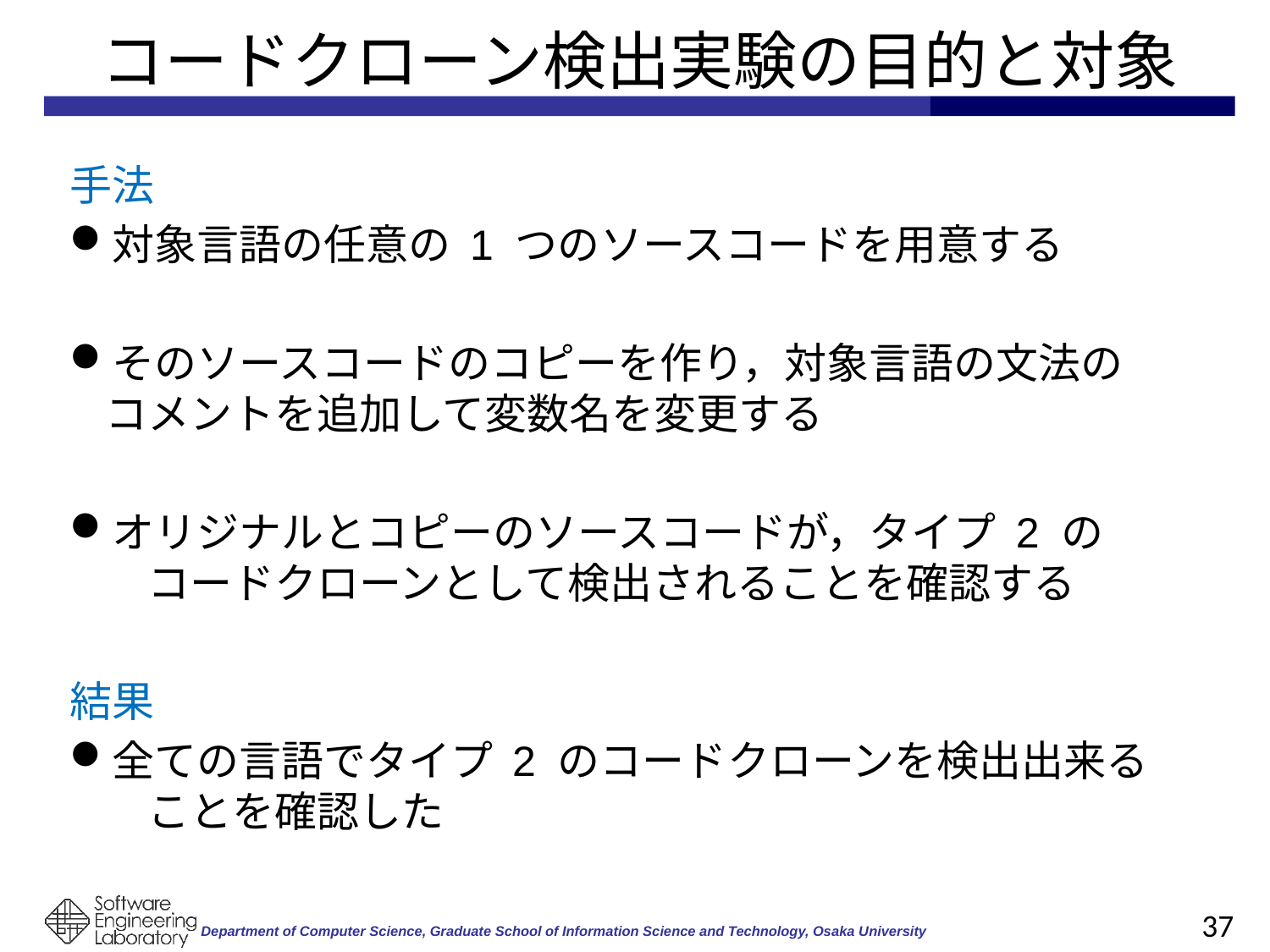

# コードクローン検出実験の目的と対象
手法
対象言語の任意の 1 つのソースコードを用意する

そのソースコードのコピーを作り，対象言語の文法の　コメントを追加して変数名を変更する

オリジナルとコピーのソースコードが，タイプ 2 の　　コードクローンとして検出されることを確認する

結果
全ての言語でタイプ 2 のコードクローンを検出出来る　ことを確認した
37